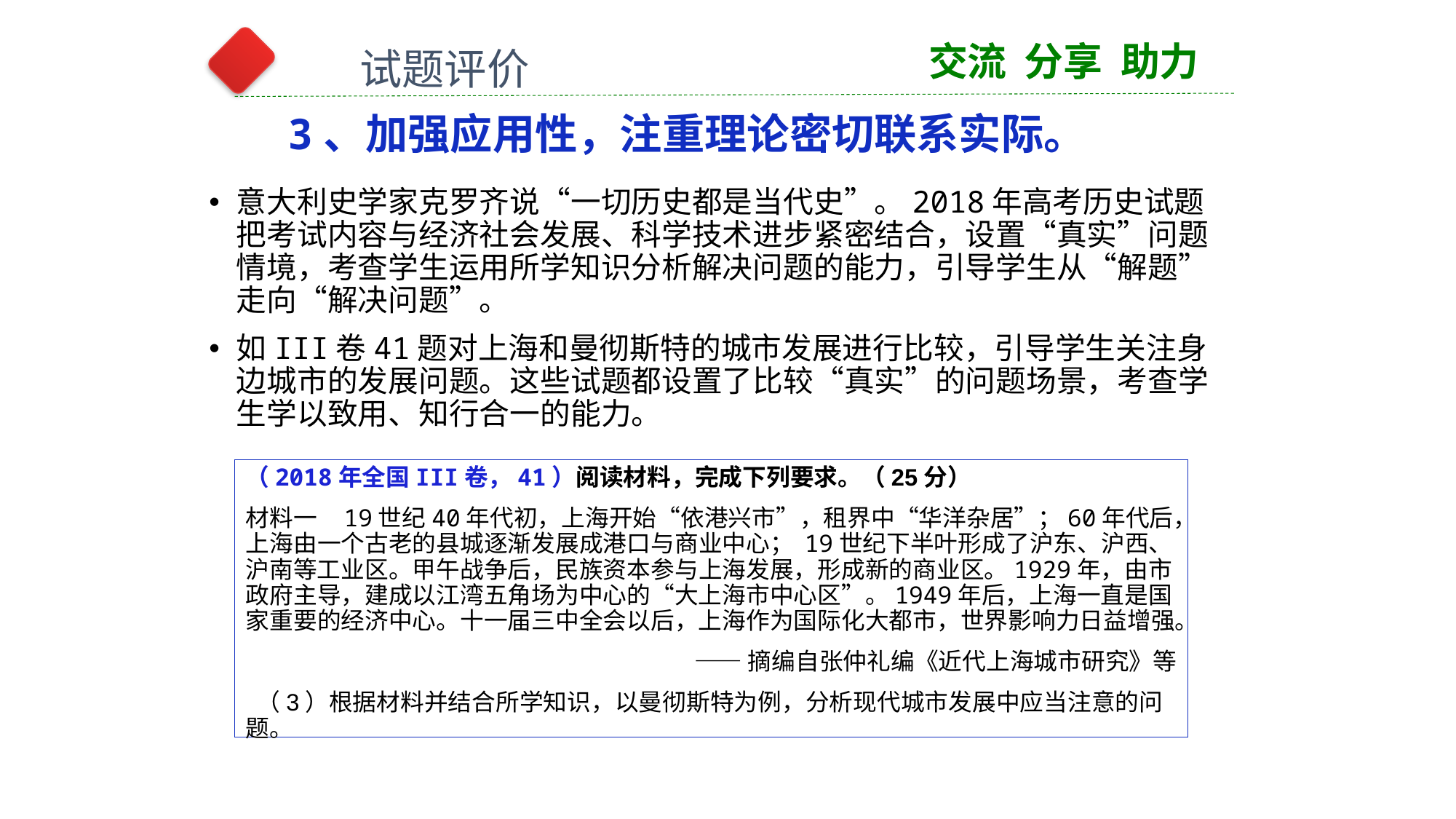

交流  分享  助力

试题评价
3、加强应用性，注重理论密切联系实际。
意大利史学家克罗齐说“一切历史都是当代史”。2018年高考历史试题把考试内容与经济社会发展、科学技术进步紧密结合，设置“真实”问题情境，考查学生运用所学知识分析解决问题的能力，引导学生从“解题”走向“解决问题”。
如III卷41题对上海和曼彻斯特的城市发展进行比较，引导学生关注身边城市的发展问题。这些试题都设置了比较“真实”的问题场景，考查学生学以致用、知行合一的能力。
（2018年全国III卷，41）阅读材料，完成下列要求。（25分）
材料一    19世纪40年代初，上海开始“依港兴市”，租界中“华洋杂居”；60年代后，上海由一个古老的县城逐渐发展成港口与商业中心； 19世纪下半叶形成了沪东、沪西、沪南等工业区。甲午战争后，民族资本参与上海发展，形成新的商业区。1929年，由市政府主导，建成以江湾五角场为中心的“大上海市中心区”。1949年后，上海一直是国家重要的经济中心。十一届三中全会以后，上海作为国际化大都市，世界影响力日益增强。
——摘编自张仲礼编《近代上海城市研究》等
 （3）根据材料并结合所学知识，以曼彻斯特为例，分析现代城市发展中应当注意的问题。